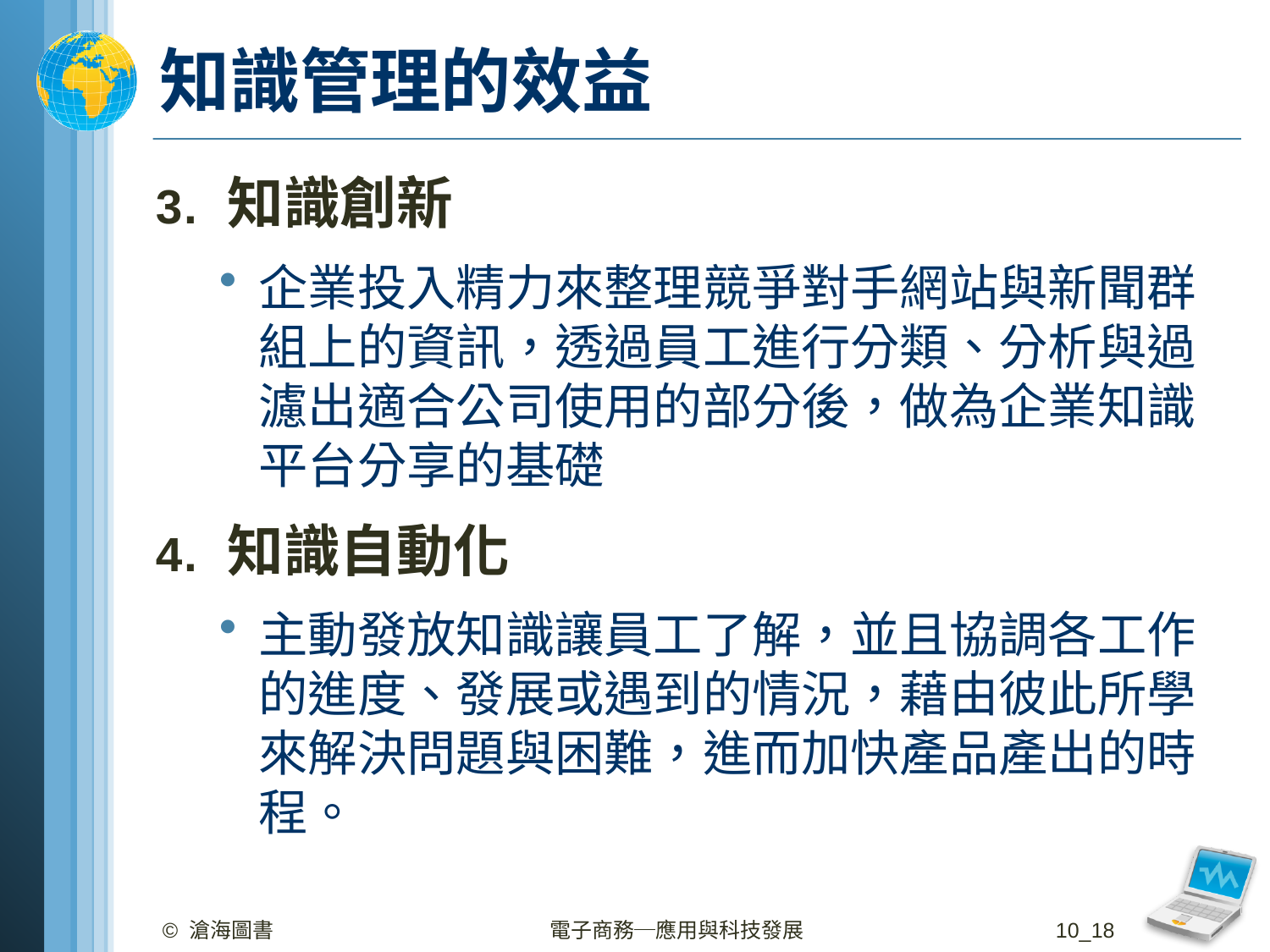

# 知識管理的效益
知識創新
企業投入精力來整理競爭對手網站與新聞群組上的資訊，透過員工進行分類、分析與過濾出適合公司使用的部分後，做為企業知識平台分享的基礎
知識自動化
主動發放知識讓員工了解，並且協調各工作的進度、發展或遇到的情況，藉由彼此所學來解決問題與困難，進而加快產品產出的時程。
© 滄海圖書
電子商務─應用與科技發展
10_18